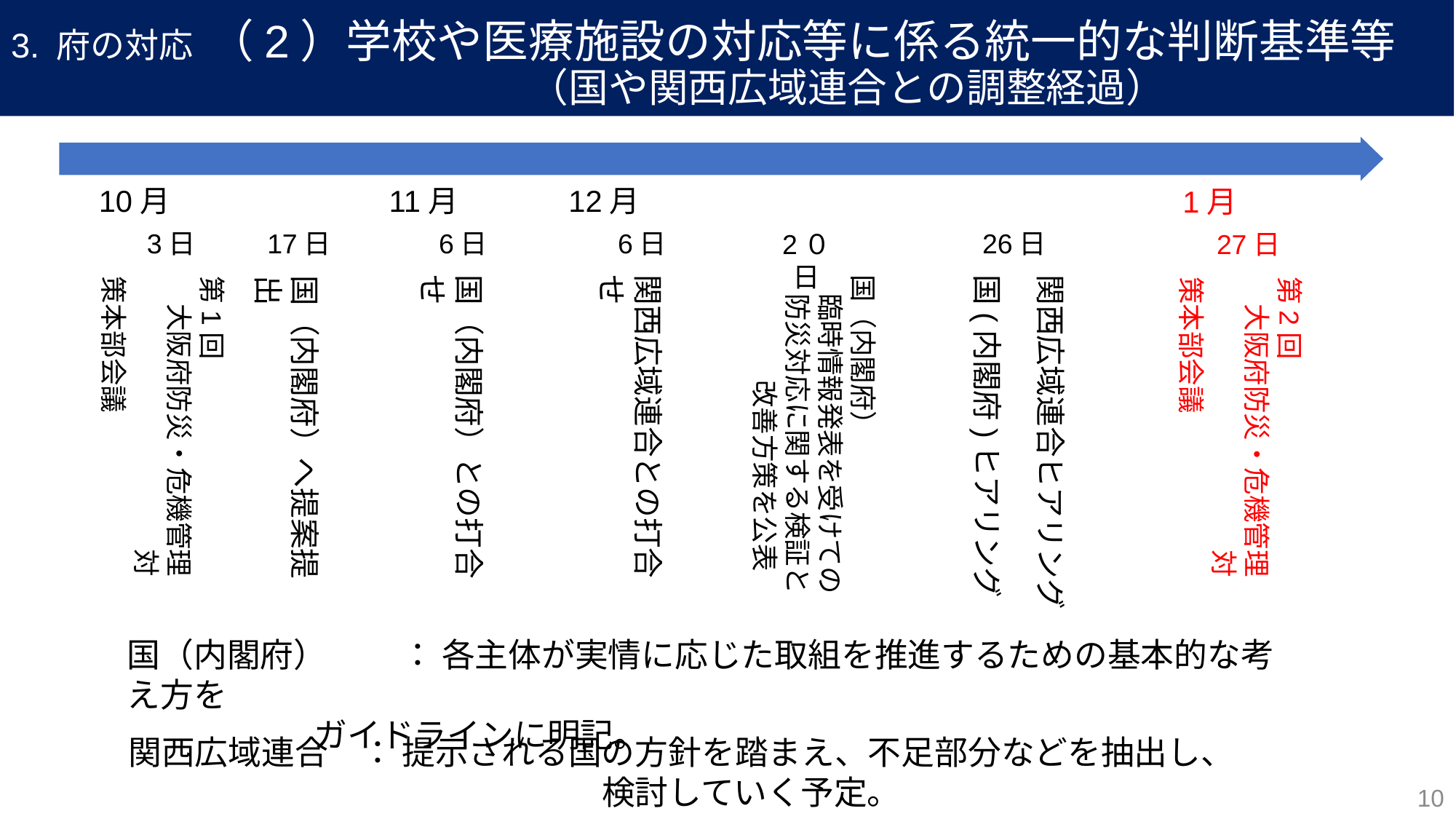

3. 府の対応  （2）学校や医療施設の対応等に係る統一的な判断基準等
　　　　　　　　　　　　　（国や関西広域連合との調整経過）

11月
12月
10月
1月
26日
3日
17日
6日
6日
2０日
27日
国（内閣府）
  臨時情報発表を受けての
  防災対応に関する検証と
                改善方策を公表
国(内閣府)ヒアリング
関西広域連合ヒアリング
関西広域連合との打合せ
国（内閣府）との打合せ
国（内閣府）へ提案提出
第1回
　大阪府防災・危機管理
　　　　　　　　　　対策本部会議
第2回
　大阪府防災・危機管理
　　　　　　　　　　対策本部会議
国（内閣府）　　 ： 各主体が実情に応じた取組を推進するための基本的な考え方を
                        ガイドラインに明記。
関西広域連合　： 提示される国の方針を踏まえ、不足部分などを抽出し、
　　　　　　　　　　　　　　 検討していく予定。
10